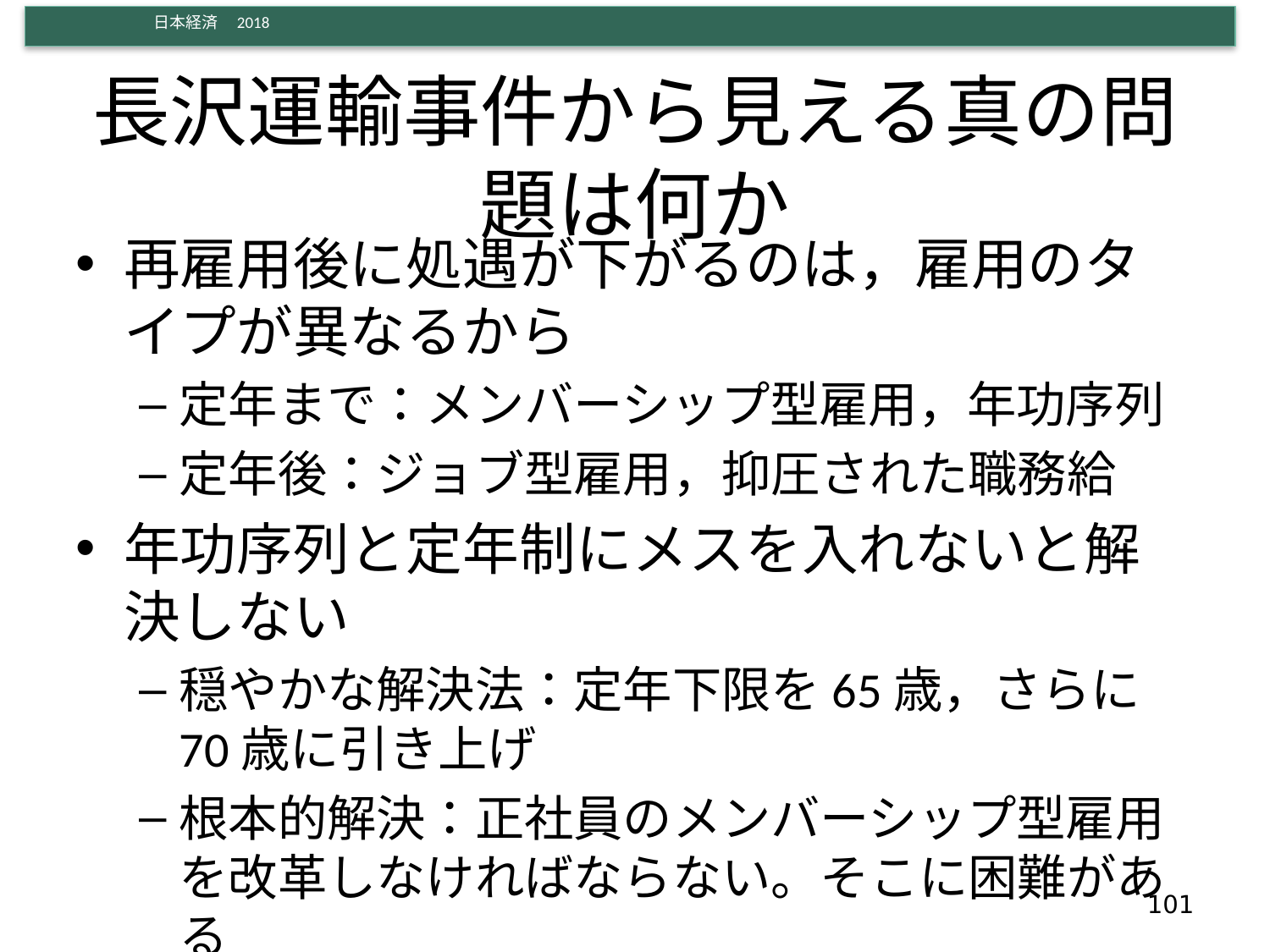

# 長沢運輸事件から見える真の問題は何か
再雇用後に処遇が下がるのは，雇用のタイプが異なるから
定年まで：メンバーシップ型雇用，年功序列
定年後：ジョブ型雇用，抑圧された職務給
年功序列と定年制にメスを入れないと解決しない
穏やかな解決法：定年下限を65歳，さらに70歳に引き上げ
根本的解決：正社員のメンバーシップ型雇用を改革しなければならない。そこに困難がある
101